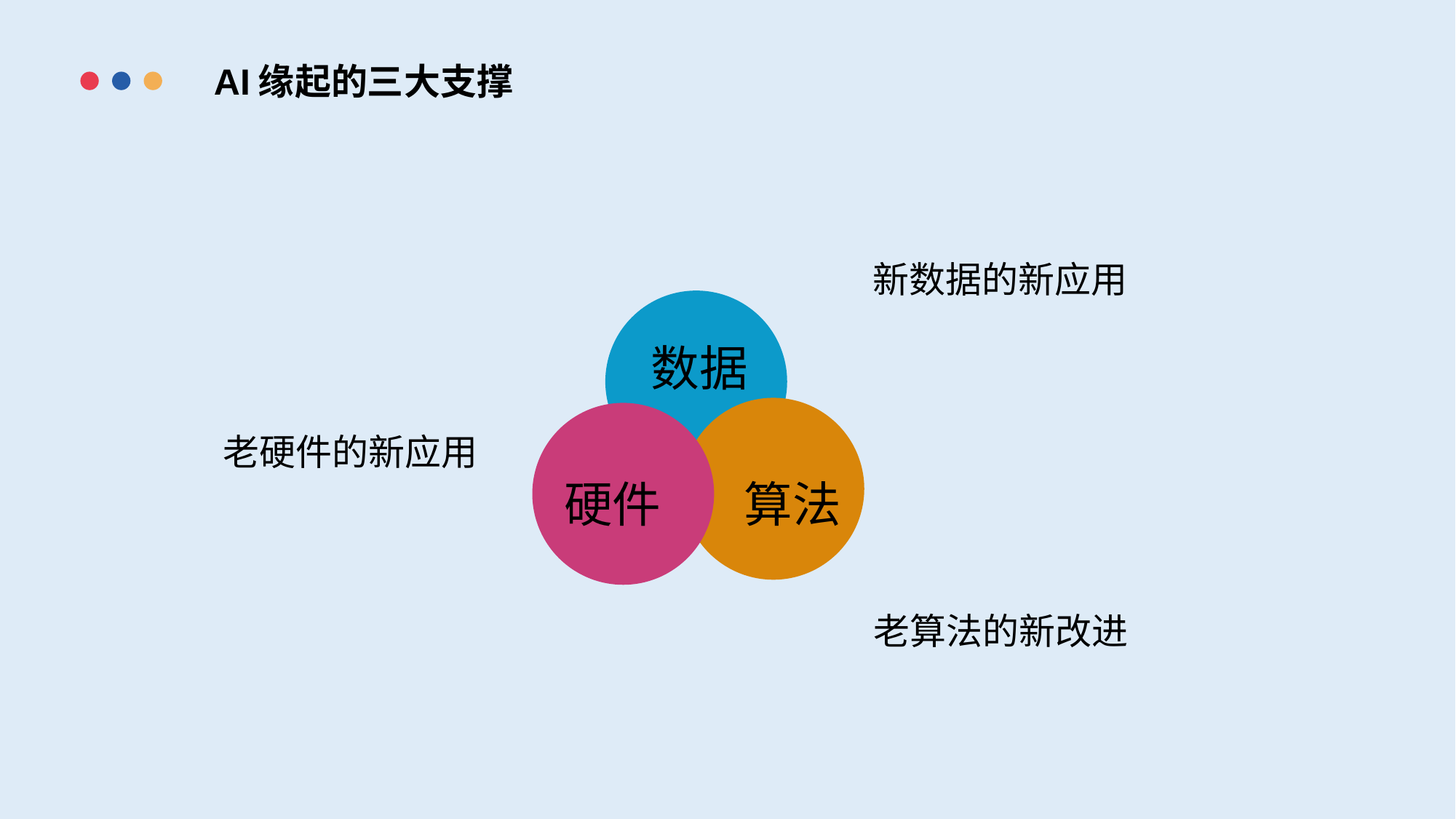

AI缘起的三大支撑

新数据的新应用

数据
老硬件的新应用
硬件
算法
老算法的新改进